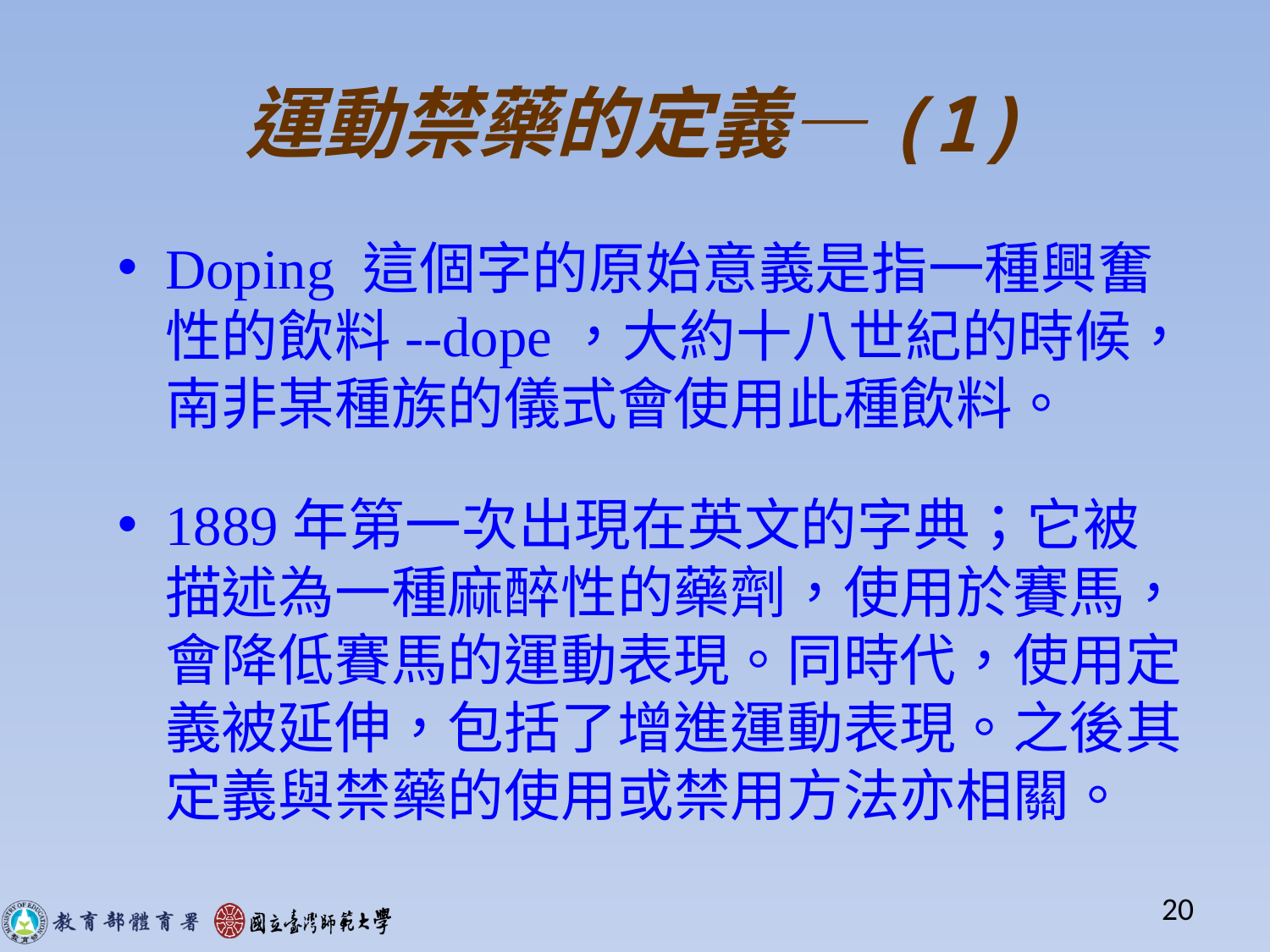

# 運動禁藥的定義—(1)
Doping 這個字的原始意義是指一種興奮性的飲料--dope，大約十八世紀的時候，南非某種族的儀式會使用此種飲料。

1889年第一次出現在英文的字典；它被描述為一種麻醉性的藥劑，使用於賽馬，會降低賽馬的運動表現。同時代，使用定義被延伸，包括了增進運動表現。之後其定義與禁藥的使用或禁用方法亦相關。
20